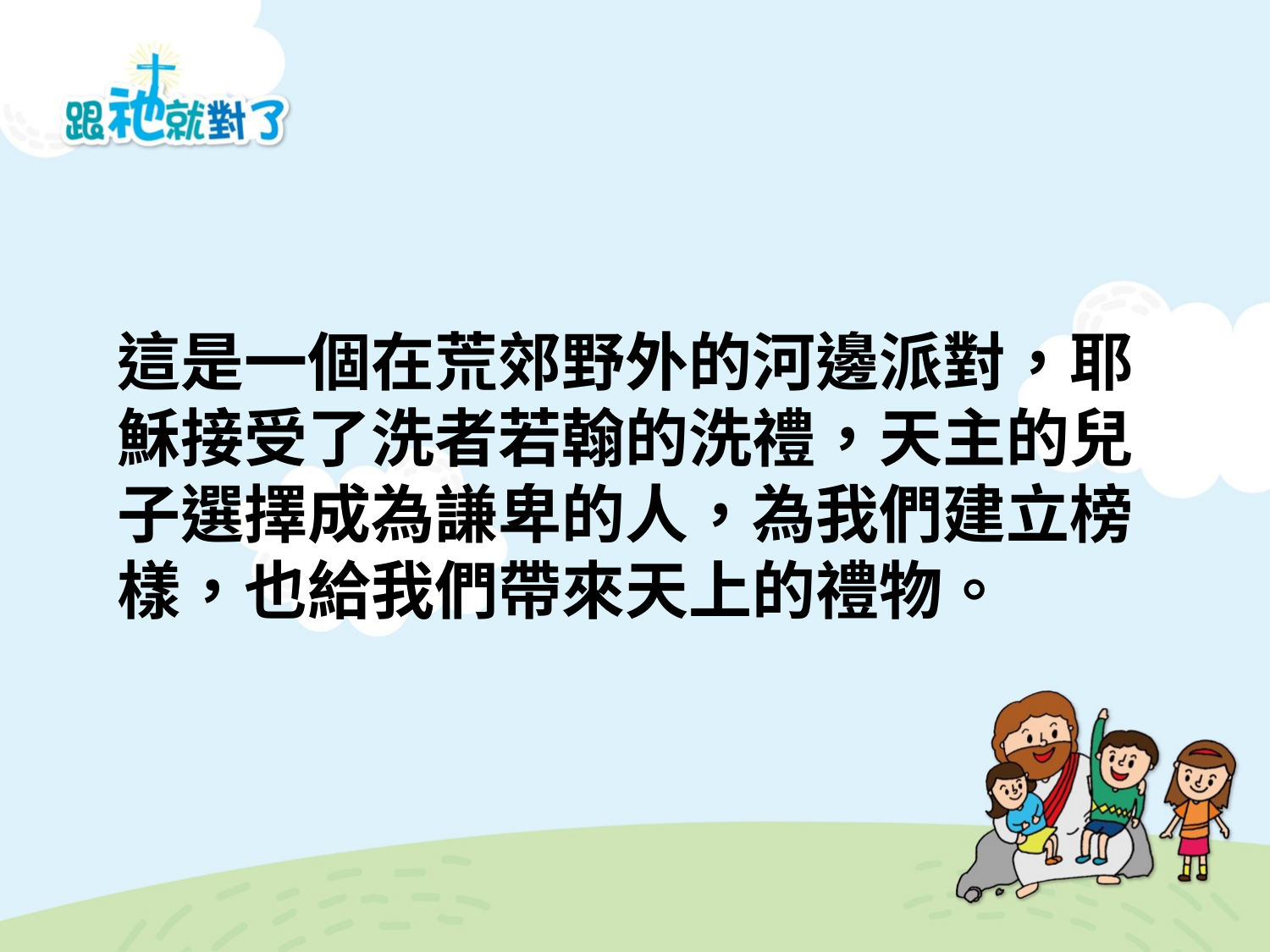

這是一個在荒郊野外的河邊派對，耶穌接受了洗者若翰的洗禮，天主的兒子選擇成為謙卑的人，為我們建立榜樣，也給我們帶來天上的禮物。